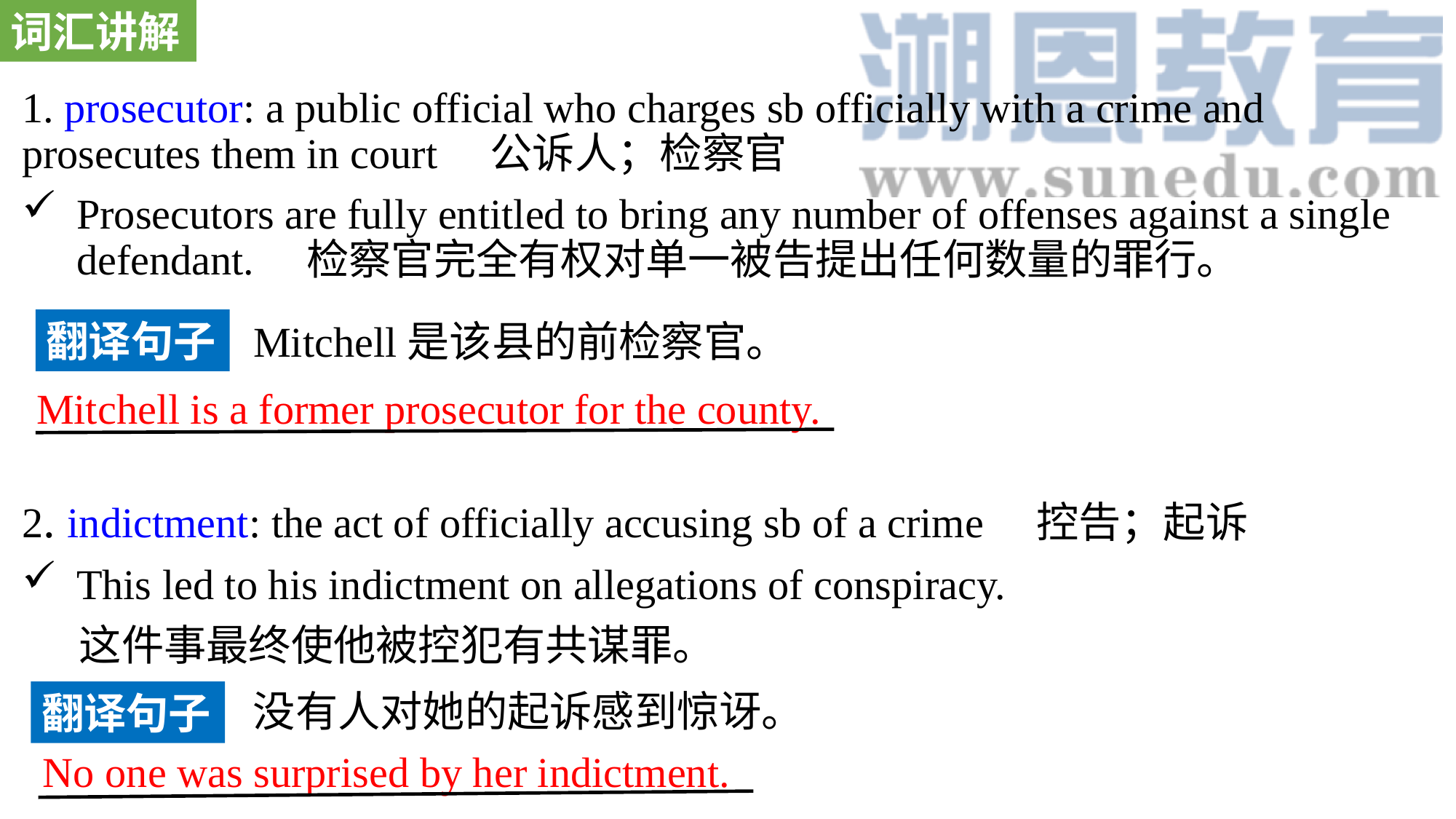

词汇讲解
1. prosecutor: a public official who charges sb officially with a crime and prosecutes them in court    公诉人；检察官
Prosecutors are fully entitled to bring any number of offenses against a single defendant.    检察官完全有权对单一被告提出任何数量的罪行。

2. indictment: the act of officially accusing sb of a crime    控告；起诉
This led to his indictment on allegations of conspiracy.
     这件事最终使他被控犯有共谋罪。
翻译句子
Mitchell是该县的前检察官。
Mitchell is a former prosecutor for the county.
没有人对她的起诉感到惊讶。
翻译句子
No one was surprised by her indictment.